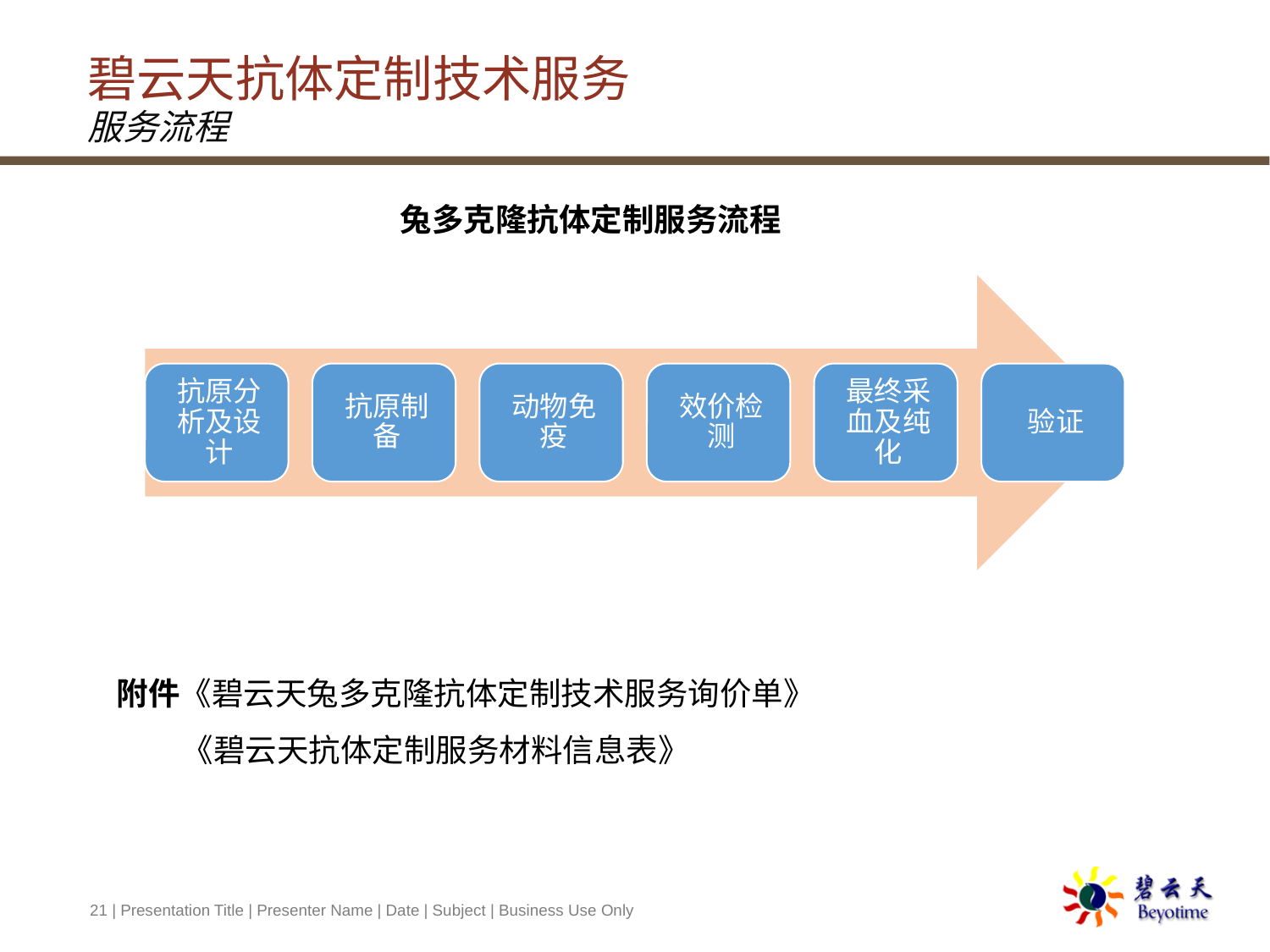

# 碧云天抗体定制技术服务 服务流程
兔多克隆抗体定制服务流程
抗原分析及设计
抗原制备
动物免疫
效价检测
最终采血及纯化
验证
附件《碧云天兔多克隆抗体定制技术服务询价单》
        《碧云天抗体定制服务材料信息表》
21 | Presentation Title | Presenter Name | Date | Subject | Business Use Only